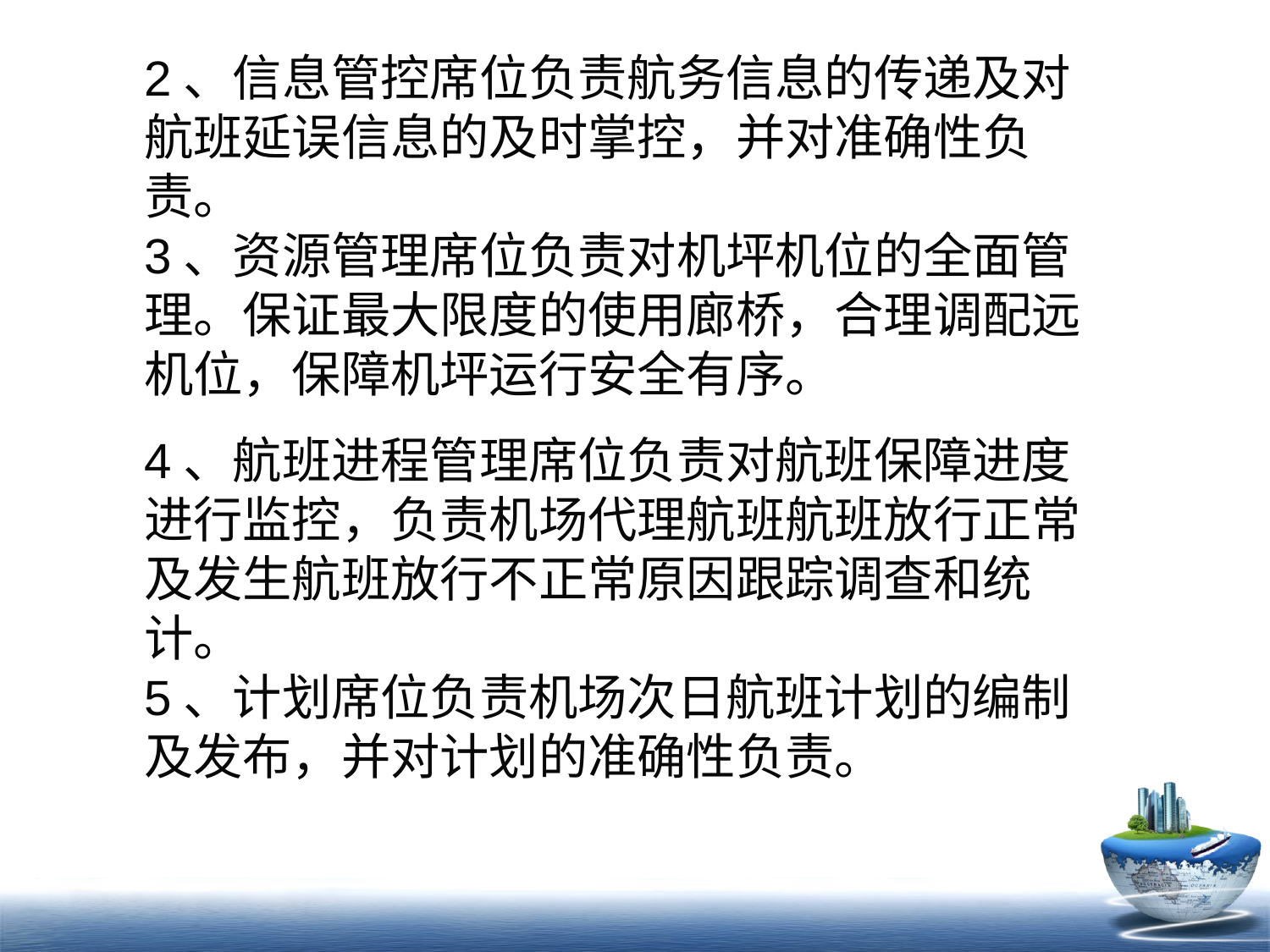

2、信息管控席位负责航务信息的传递及对航班延误信息的及时掌控，并对准确性负责。
3、资源管理席位负责对机坪机位的全面管理。保证最大限度的使用廊桥，合理调配远机位，保障机坪运行安全有序。
4、航班进程管理席位负责对航班保障进度进行监控，负责机场代理航班航班放行正常及发生航班放行不正常原因跟踪调查和统计。
5、计划席位负责机场次日航班计划的编制及发布，并对计划的准确性负责。